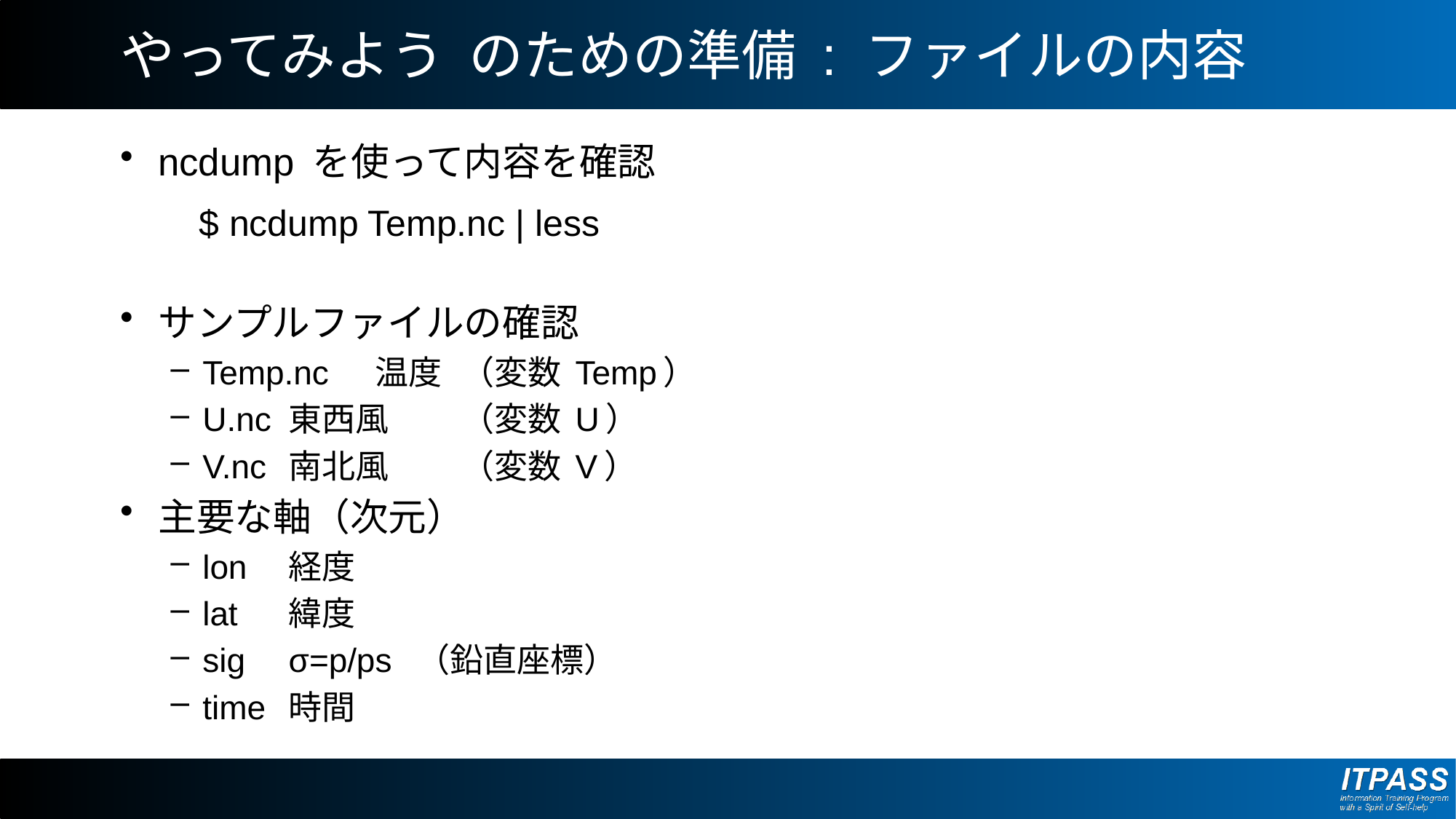

# やってみよう  のための準備 : ファイルの内容
ncdump を使って内容を確認

サンプルファイルの確認
Temp.nc	温度		（変数 Temp）
U.nc		東西風	（変数 U）
V.nc		南北風	（変数 V）
主要な軸（次元）
lon	経度
lat	緯度
sig	σ=p/ps  （鉛直座標）
time	時間
$ ncdump Temp.nc | less